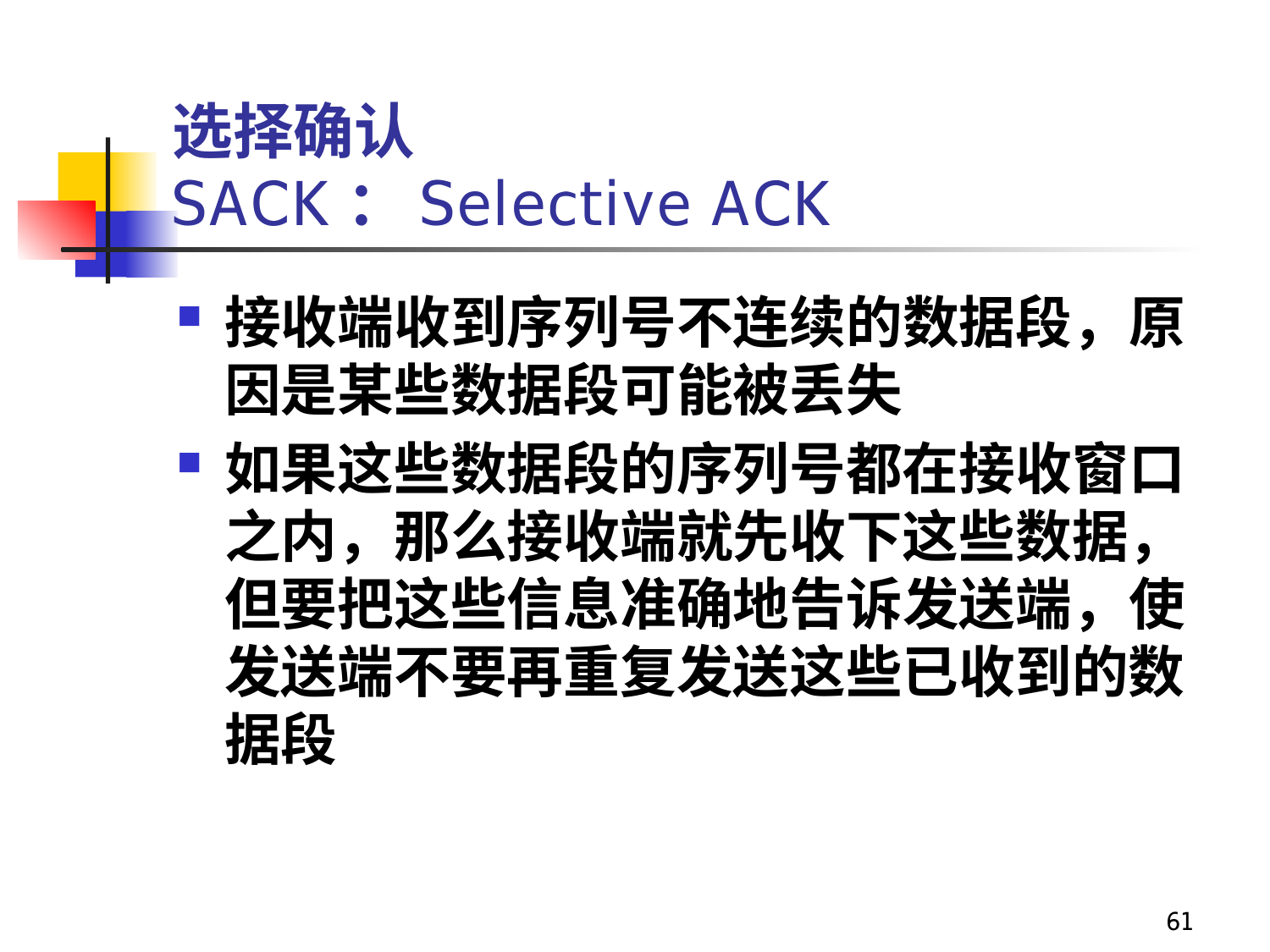

# 选择确认 SACK：Selective ACK
接收端收到序列号不连续的数据段，原因是某些数据段可能被丢失
如果这些数据段的序列号都在接收窗口之内，那么接收端就先收下这些数据，但要把这些信息准确地告诉发送端，使发送端不要再重复发送这些已收到的数据段
61